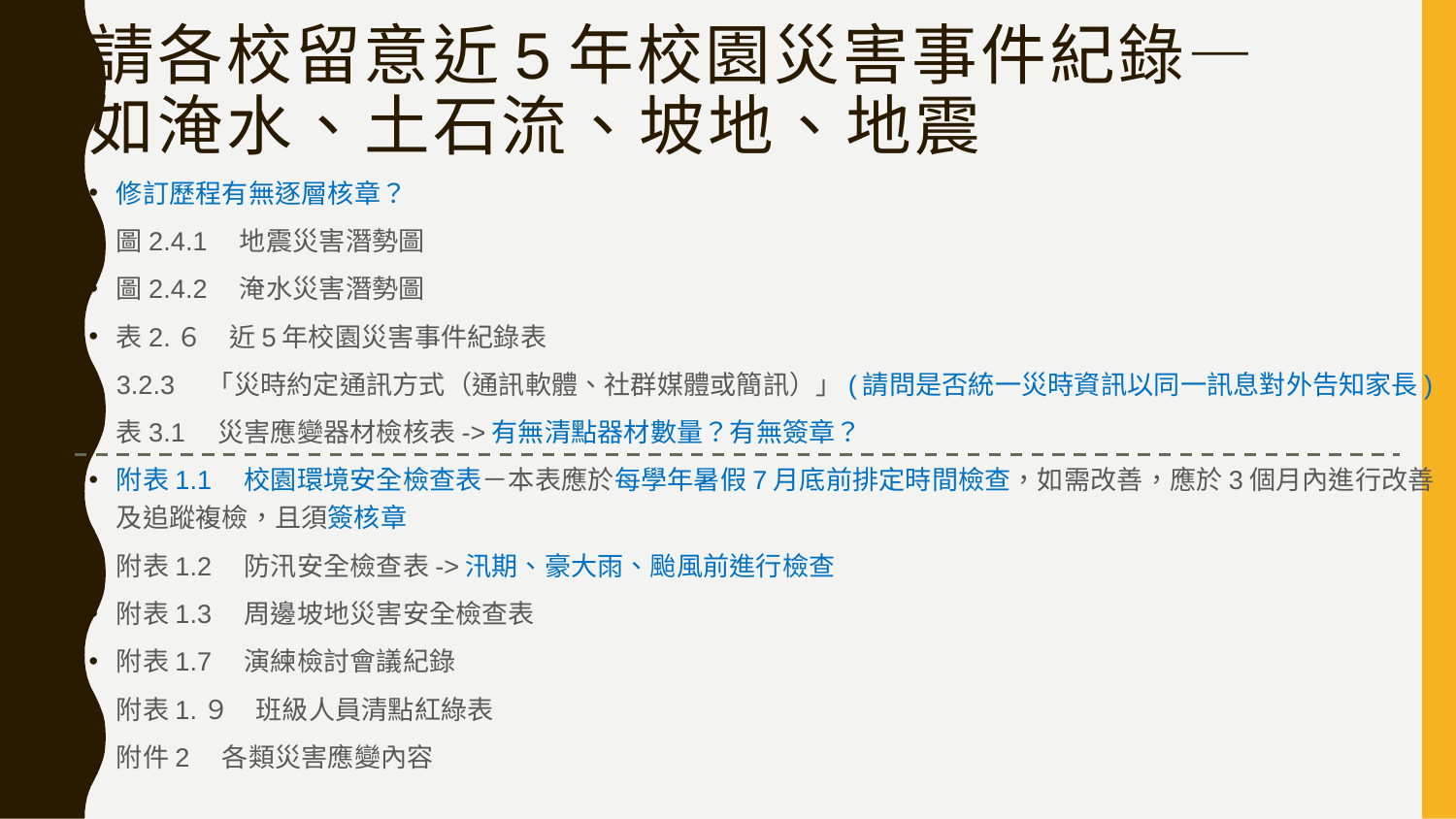

# 請各校留意近5年校園災害事件紀錄— 如淹水、土石流、坡地、地震
修訂歷程有無逐層核章？
圖2.4.1　地震災害潛勢圖
圖2.4.2　淹水災害潛勢圖
表2.６　近5年校園災害事件紀錄表
3.2.3　「災時約定通訊方式（通訊軟體、社群媒體或簡訊）」(請問是否統一災時資訊以同一訊息對外告知家長)
表3.1　災害應變器材檢核表->有無清點器材數量？有無簽章？
附表1.1　校園環境安全檢查表－本表應於每學年暑假7月底前排定時間檢查，如需改善，應於3個月內進行改善及追蹤複檢，且須簽核章
附表1.2　防汛安全檢查表->汛期、豪大雨、颱風前進行檢查
附表1.3　周邊坡地災害安全檢查表
附表1.7　演練檢討會議紀錄
附表1.９　班級人員清點紅綠表
附件2　各類災害應變內容